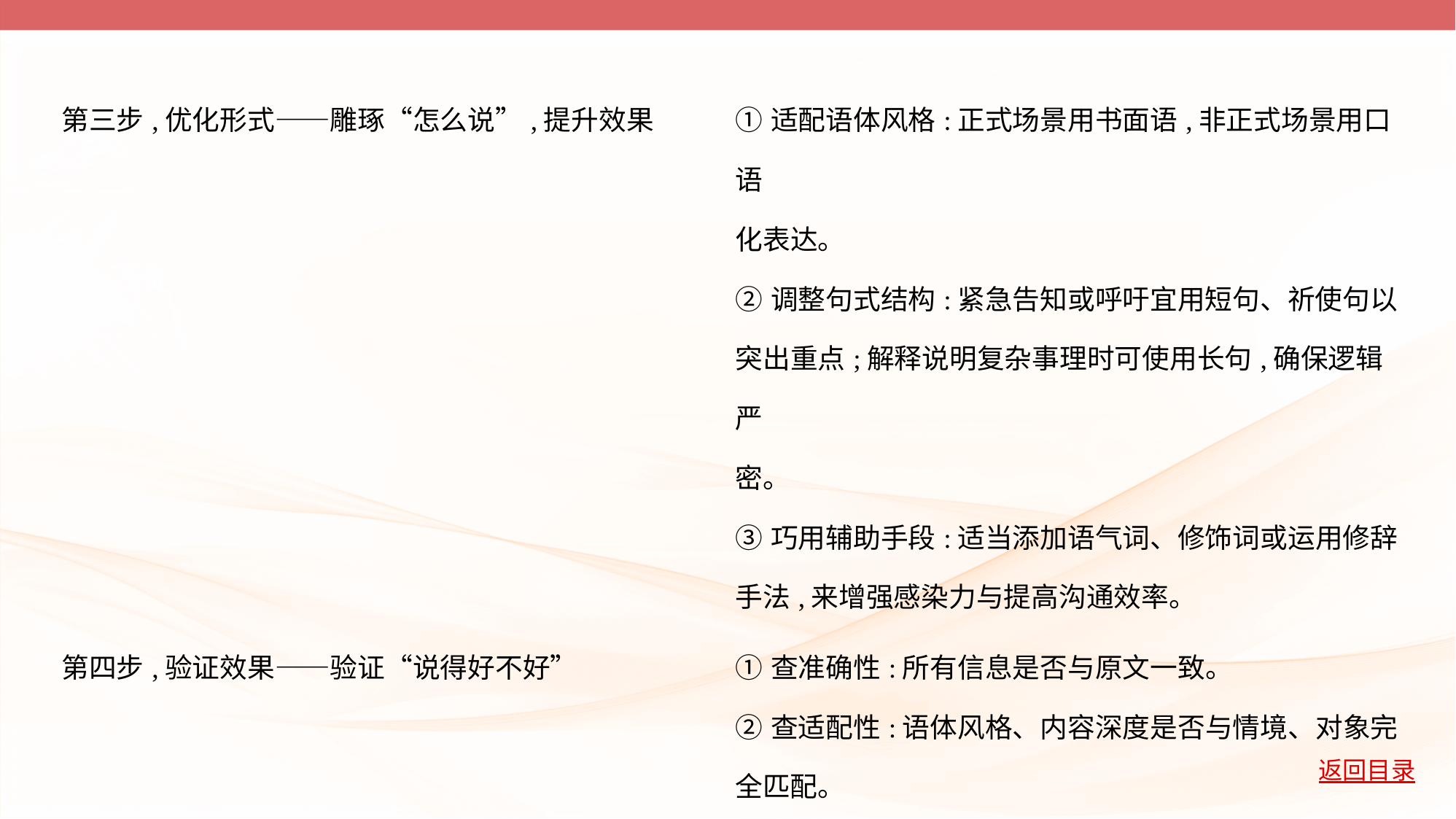

| 第三步,优化形式——雕琢“怎么说”,提升效果 | ①适配语体风格:正式场景用书面语,非正式场景用口语 化表达。 ②调整句式结构:紧急告知或呼吁宜用短句、祈使句以 突出重点;解释说明复杂事理时可使用长句,确保逻辑严 密。 ③巧用辅助手段:适当添加语气词、修饰词或运用修辞 手法,来增强感染力与提高沟通效率。 |
| --- | --- |
| 第四步,验证效果——验证“说得好不好” | ①查准确性:所有信息是否与原文一致。 ②查适配性:语体风格、内容深度是否与情境、对象完 全匹配。 ③查完整性:确认核心信息无遗漏,表达目的已充分实现, 逻辑链条完整自洽。 |